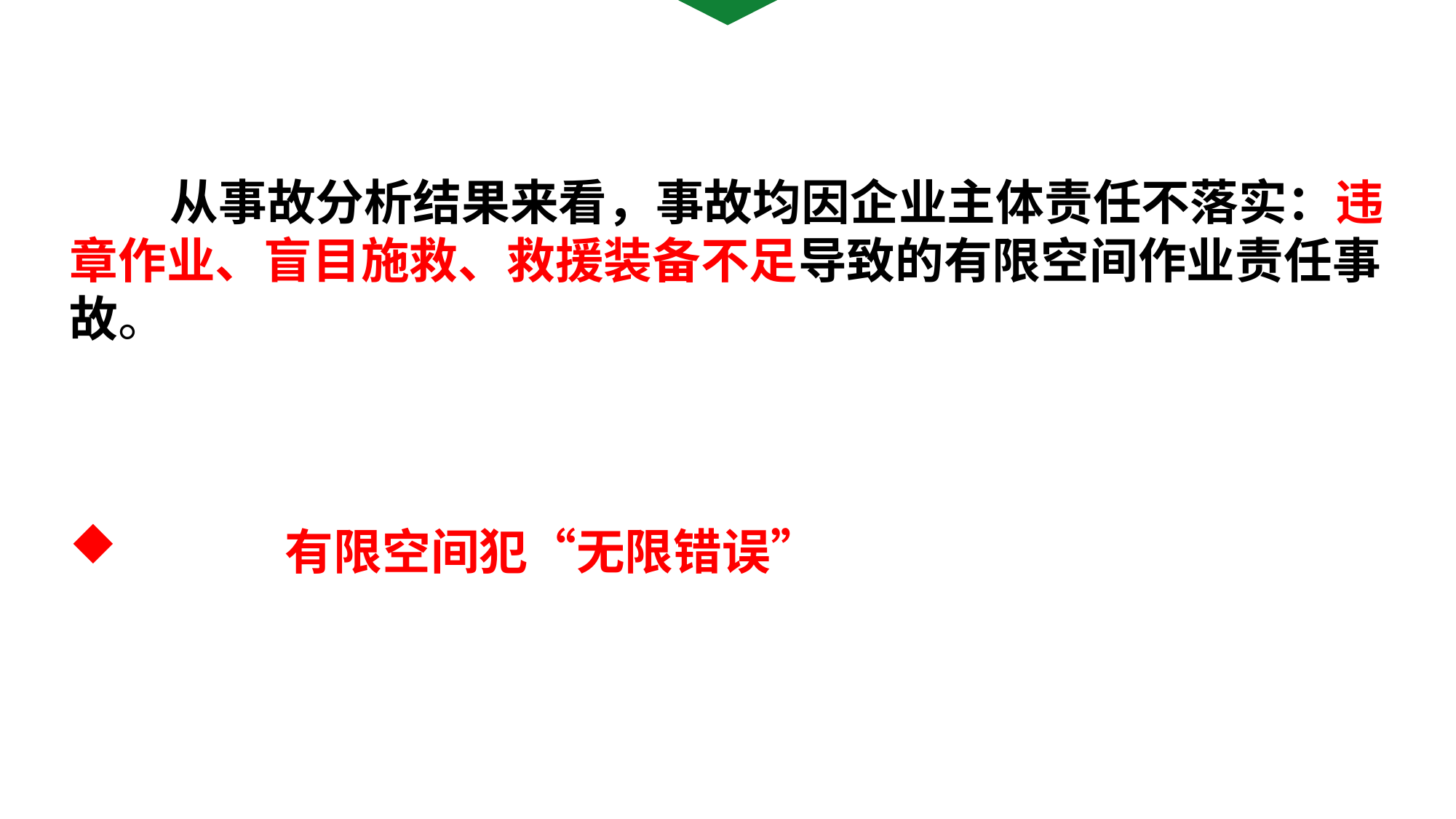

从事故分析结果来看，事故均因企业主体责任不落实：违章作业、盲目施救、救援装备不足导致的有限空间作业责任事故。

              有限空间犯“无限错误”

福道注册安全工程师事务所